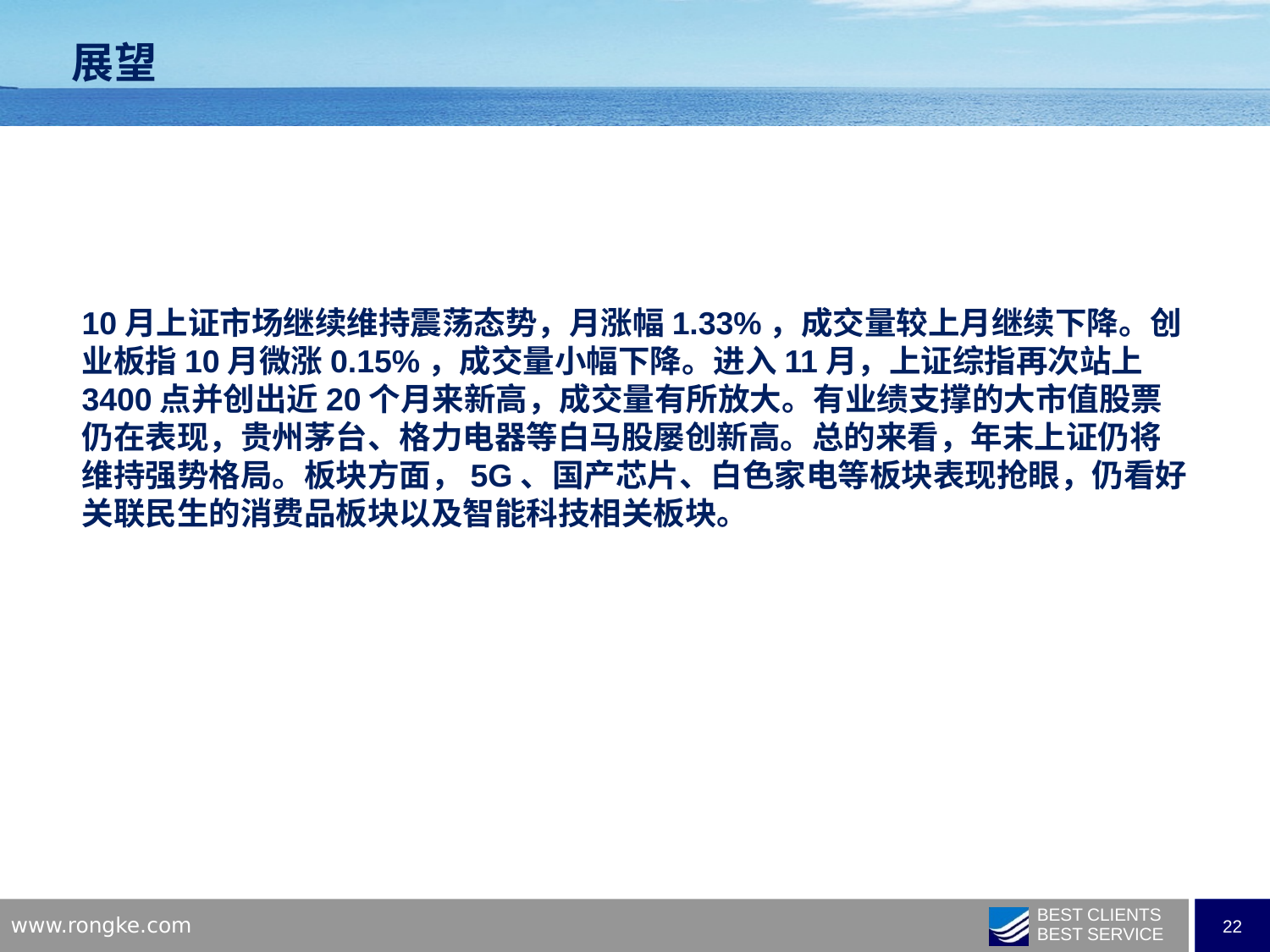

展望

10月上证市场继续维持震荡态势，月涨幅1.33%，成交量较上月继续下降。创业板指10月微涨0.15%，成交量小幅下降。进入11月，上证综指再次站上3400点并创出近20个月来新高，成交量有所放大。有业绩支撑的大市值股票仍在表现，贵州茅台、格力电器等白马股屡创新高。总的来看，年末上证仍将维持强势格局。板块方面，5G、国产芯片、白色家电等板块表现抢眼，仍看好关联民生的消费品板块以及智能科技相关板块。